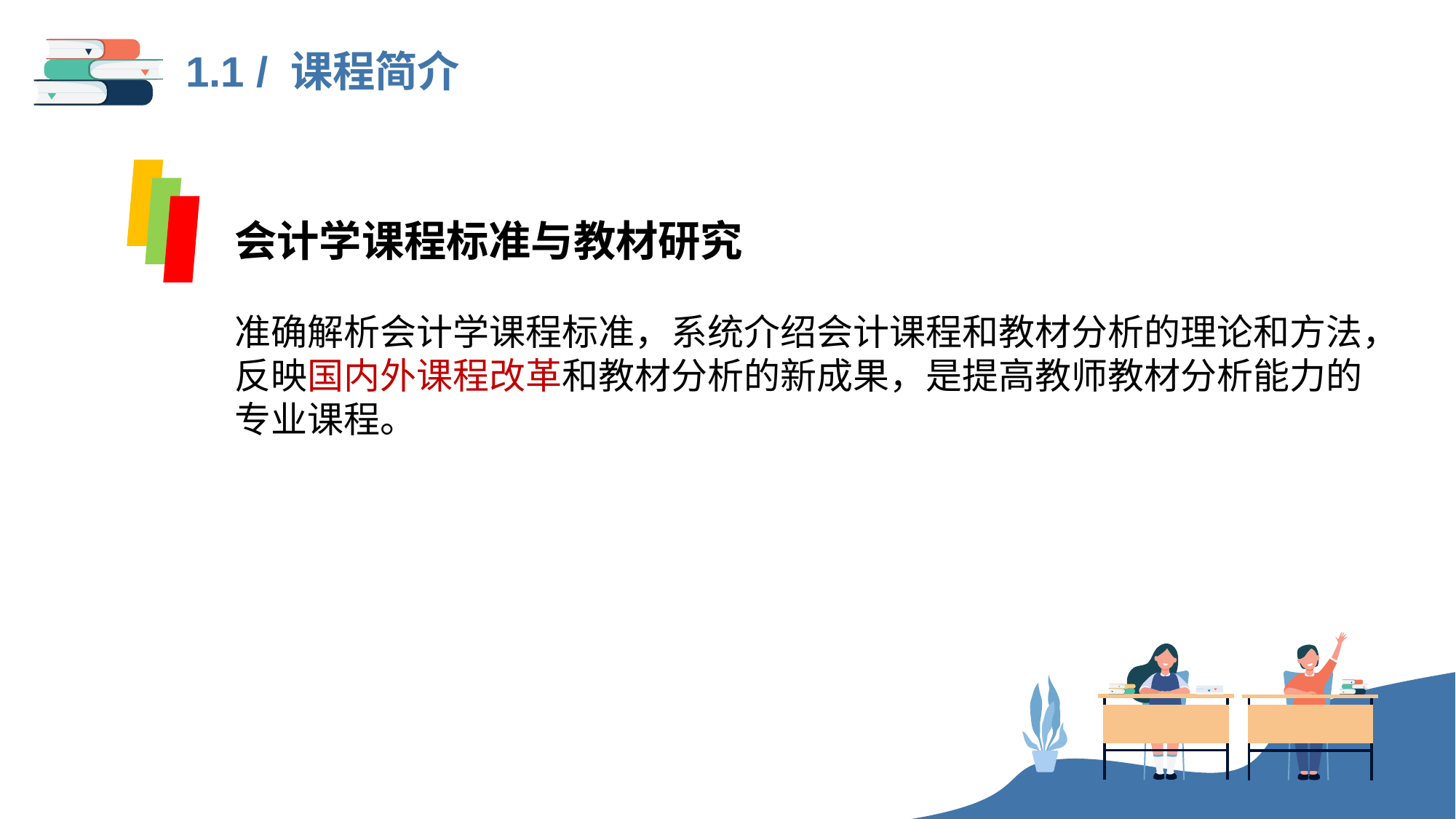

1.1 / 课程简介

会计学课程标准与教材研究

准确解析会计学课程标准，系统介绍会计课程和教材分析的理论和方法，
反映国内外课程改革和教材分析的新成果，是提高教师教材分析能力的
专业课程。

课程标准